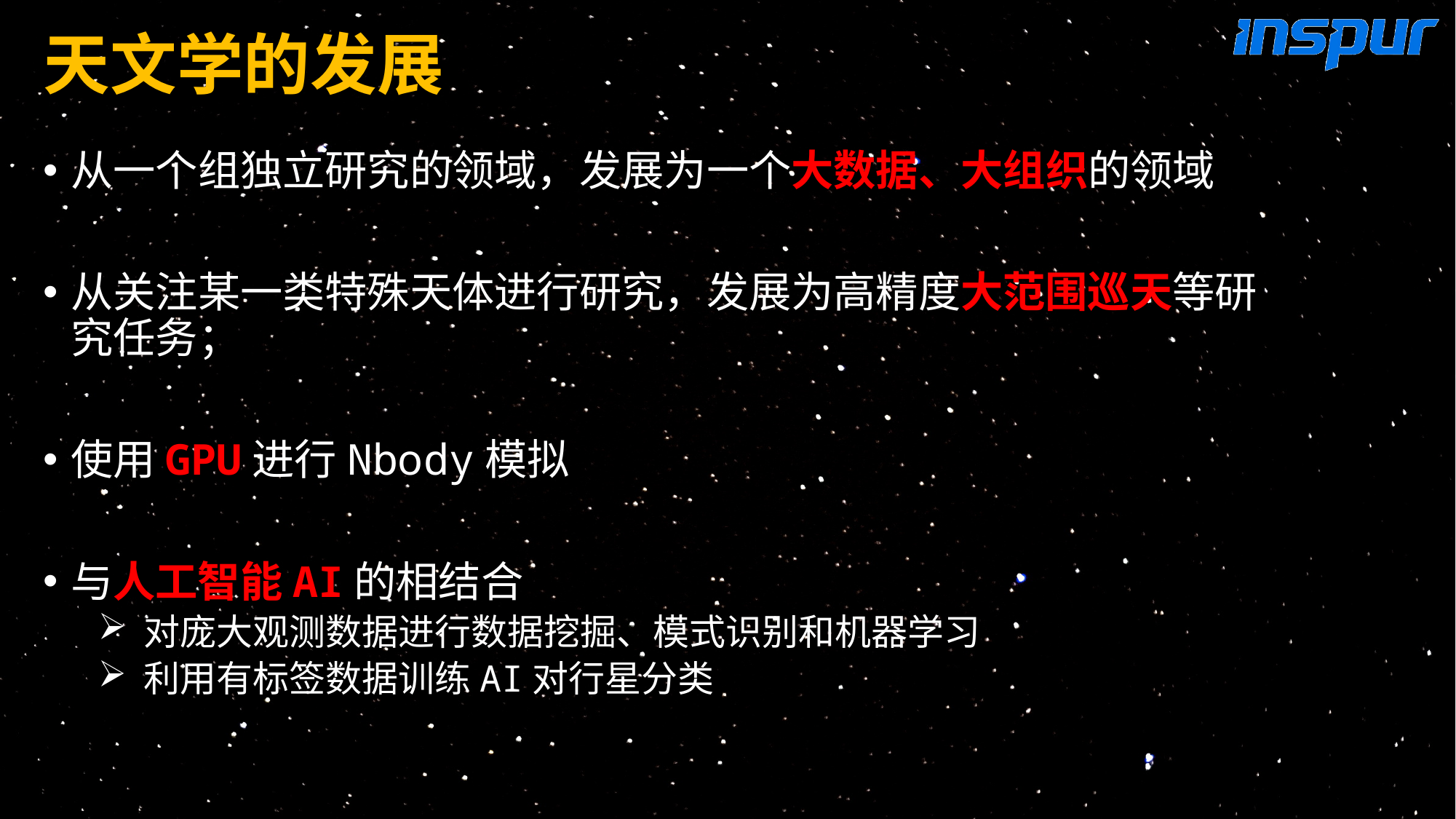

# 天文学的发展
从一个组独立研究的领域，发展为一个大数据、大组织的领域

从关注某一类特殊天体进行研究，发展为高精度大范围巡天等研究任务；

使用GPU进行Nbody模拟

与人工智能AI的相结合
 对庞大观测数据进行数据挖掘、模式识别和机器学习
 利用有标签数据训练AI对行星分类